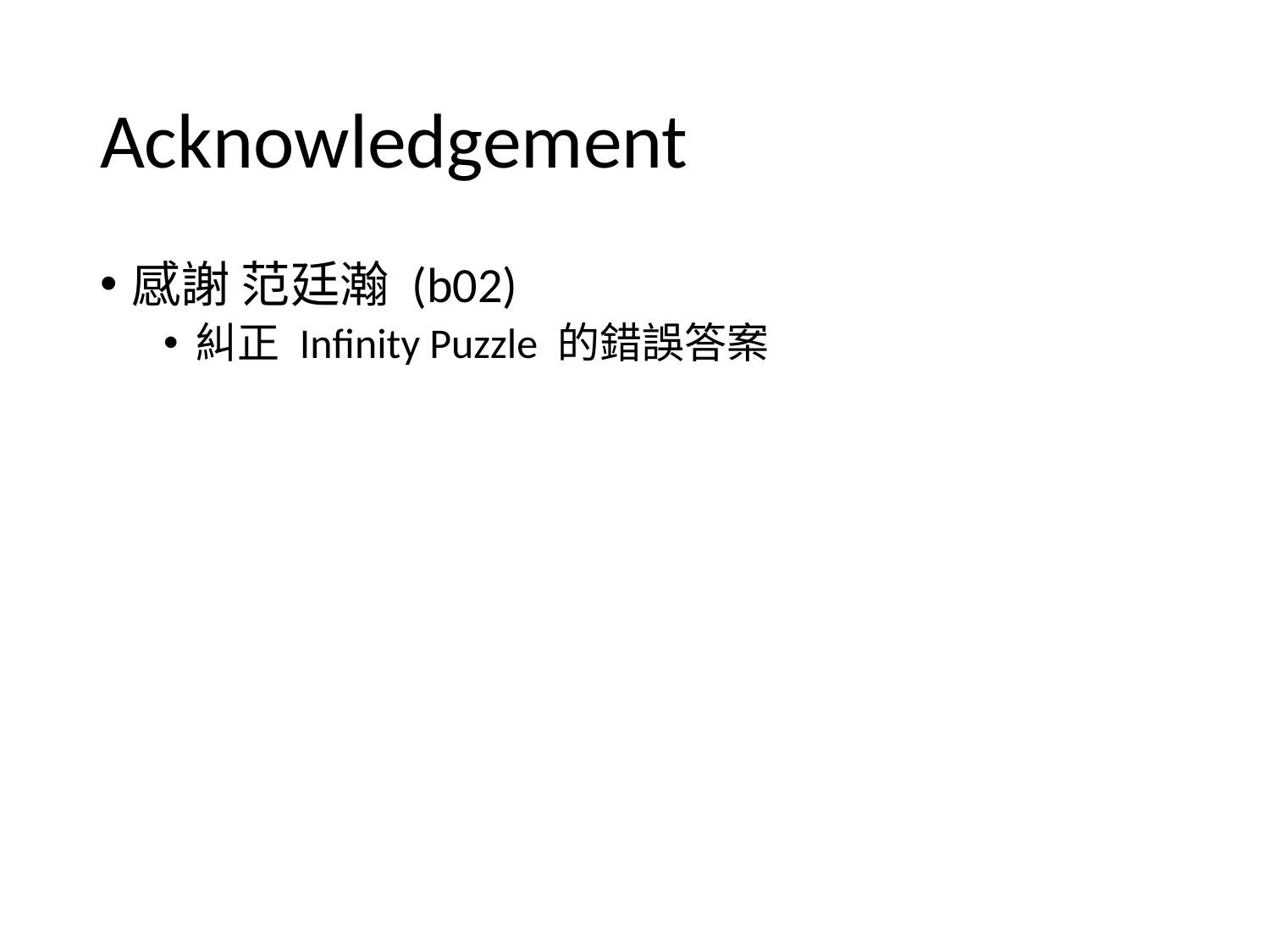

# Acknowledgement
感謝 范廷瀚 (b02)
糾正 Infinity Puzzle 的錯誤答案